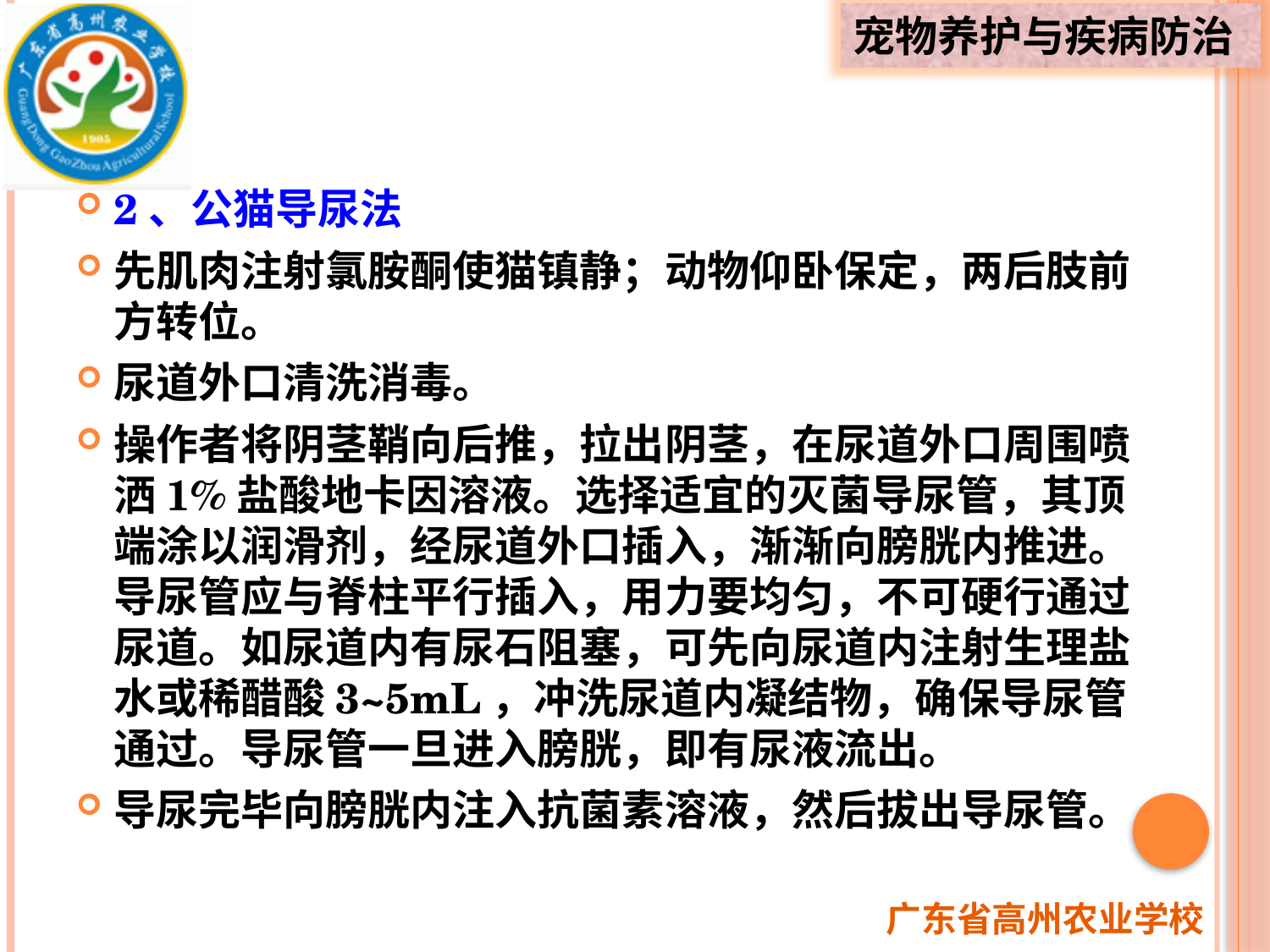

2、公猫导尿法
先肌肉注射氯胺酮使猫镇静；动物仰卧保定，两后肢前方转位。
尿道外口清洗消毒。
操作者将阴茎鞘向后推，拉出阴茎，在尿道外口周围喷洒1%盐酸地卡因溶液。选择适宜的灭菌导尿管，其顶端涂以润滑剂，经尿道外口插入，渐渐向膀胱内推进。导尿管应与脊柱平行插入，用力要均匀，不可硬行通过尿道。如尿道内有尿石阻塞，可先向尿道内注射生理盐水或稀醋酸3~5mL，冲洗尿道内凝结物，确保导尿管通过。导尿管一旦进入膀胱，即有尿液流出。
导尿完毕向膀胱内注入抗菌素溶液，然后拔出导尿管。